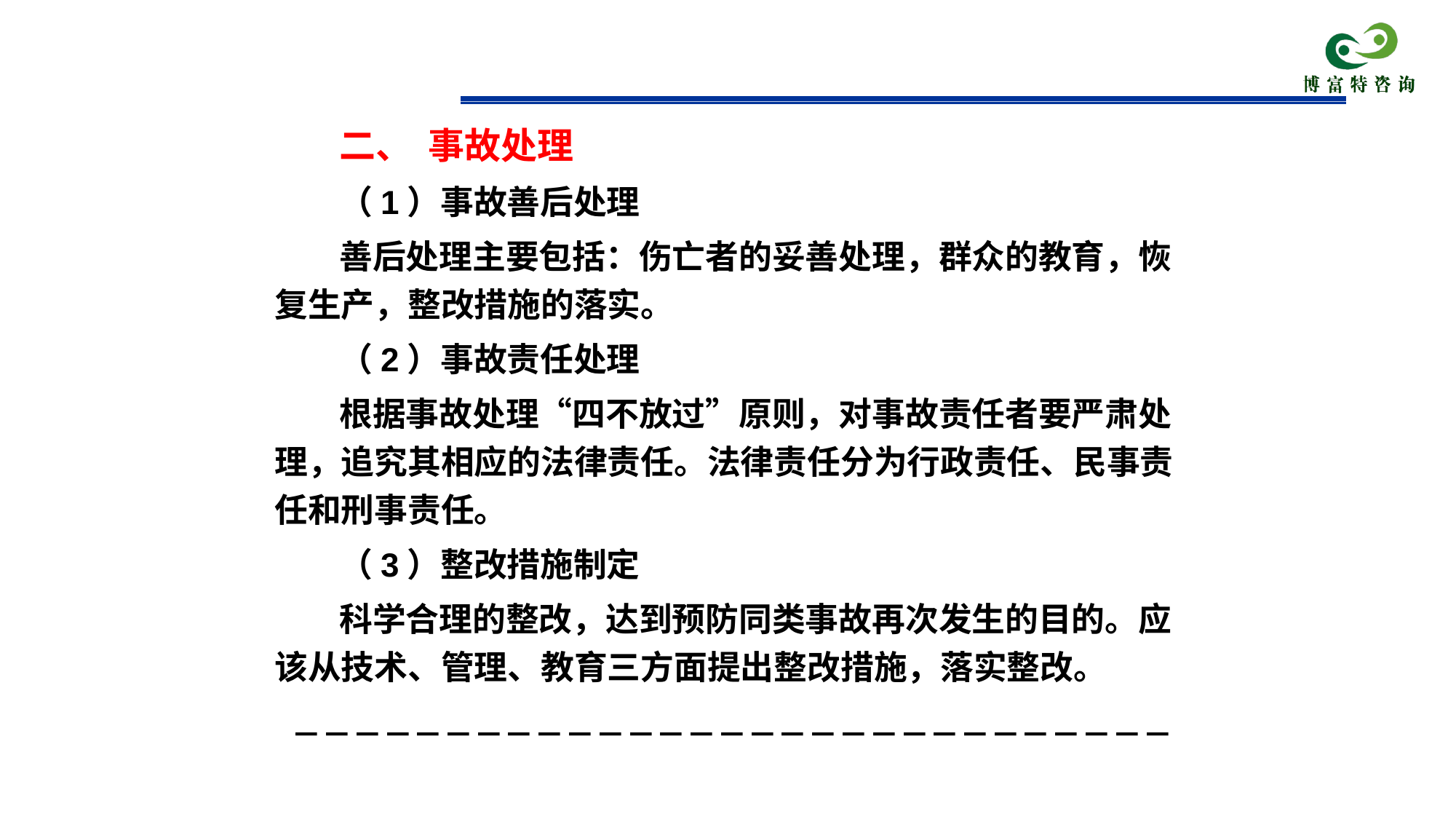

# 二、  事故处理
（1）事故善后处理
善后处理主要包括：伤亡者的妥善处理，群众的教育，恢复生产，整改措施的落实。
（2）事故责任处理
根据事故处理“四不放过”原则，对事故责任者要严肃处理，追究其相应的法律责任。法律责任分为行政责任、民事责任和刑事责任。
（3）整改措施制定
科学合理的整改，达到预防同类事故再次发生的目的。应该从技术、管理、教育三方面提出整改措施，落实整改。
－－－－－－－－－－－－－－－－－－－－－－－－－－－－－